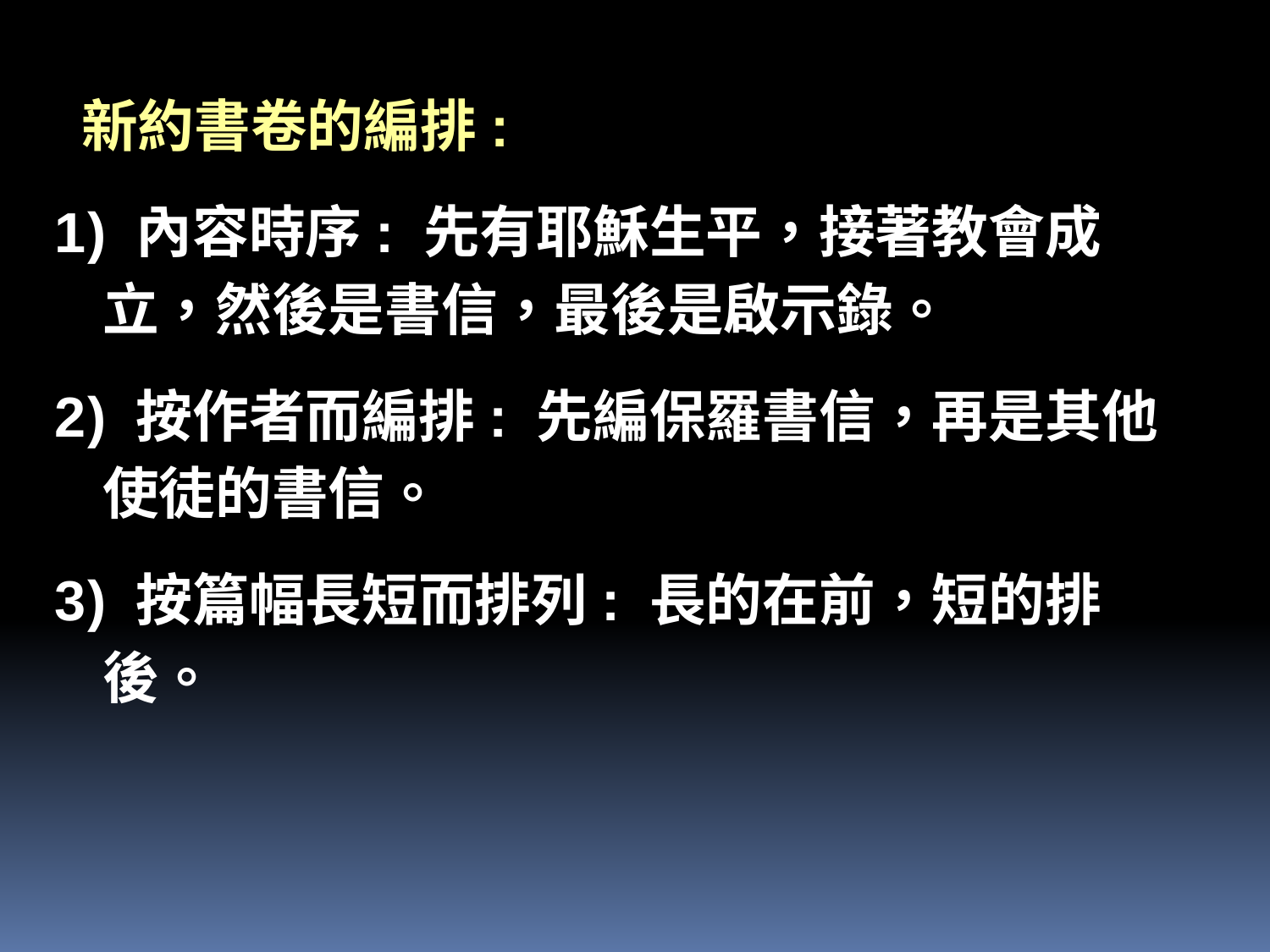

新約書卷的編排:
 內容時序: 先有耶穌生平，接著教會成立，然後是書信，最後是啟示錄。
 按作者而編排: 先編保羅書信，再是其他使徒的書信。
 按篇幅長短而排列: 長的在前，短的排後。